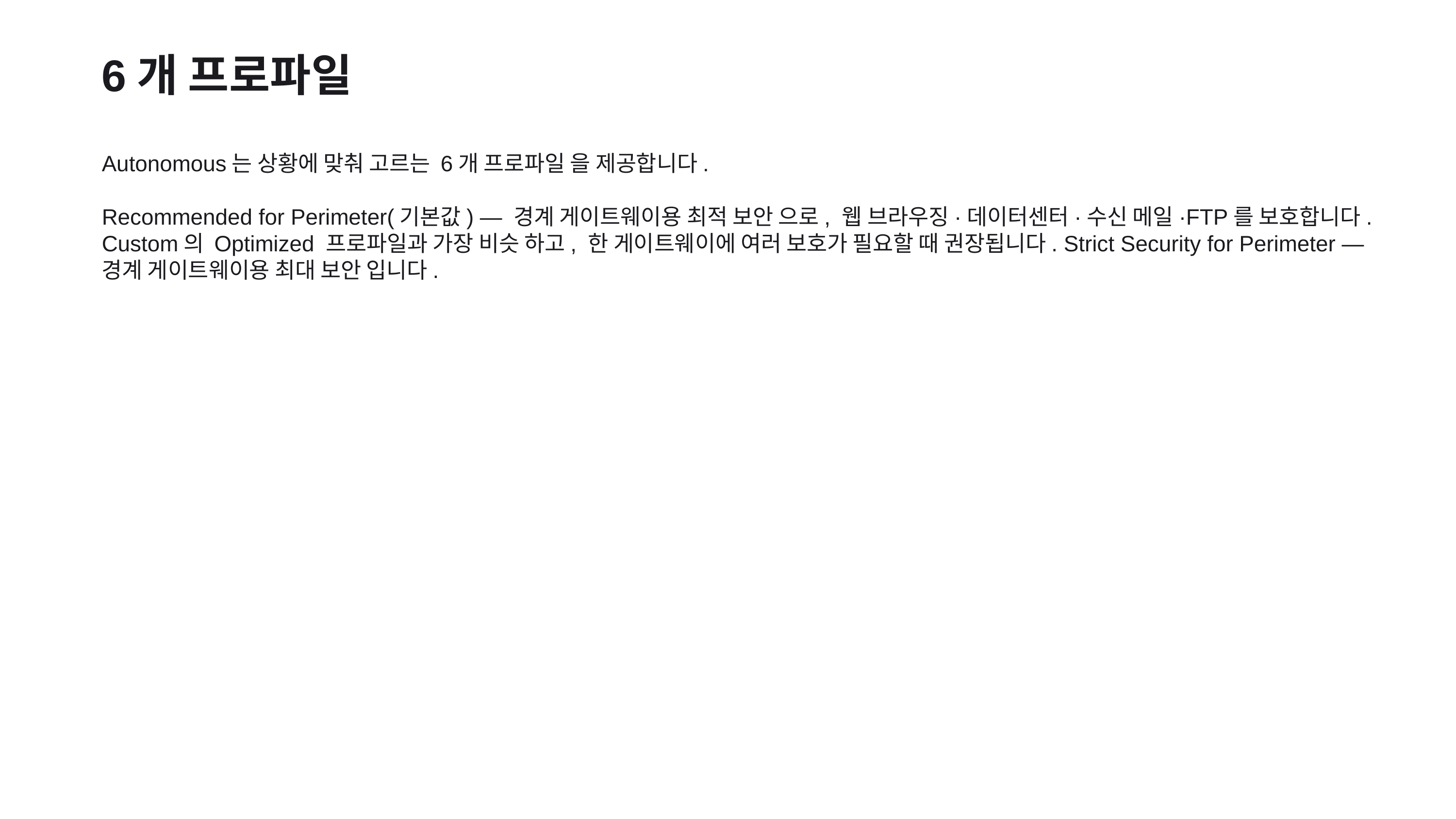

6개 프로파일
Autonomous는 상황에 맞춰 고르는 6개 프로파일 을 제공합니다.

Recommended for Perimeter(기본값) — 경계 게이트웨이용 최적 보안 으로, 웹 브라우징·데이터센터·수신 메일·FTP를 보호합니다. Custom의 Optimized 프로파일과 가장 비슷 하고, 한 게이트웨이에 여러 보호가 필요할 때 권장됩니다. Strict Security for Perimeter — 경계 게이트웨이용 최대 보안 입니다.